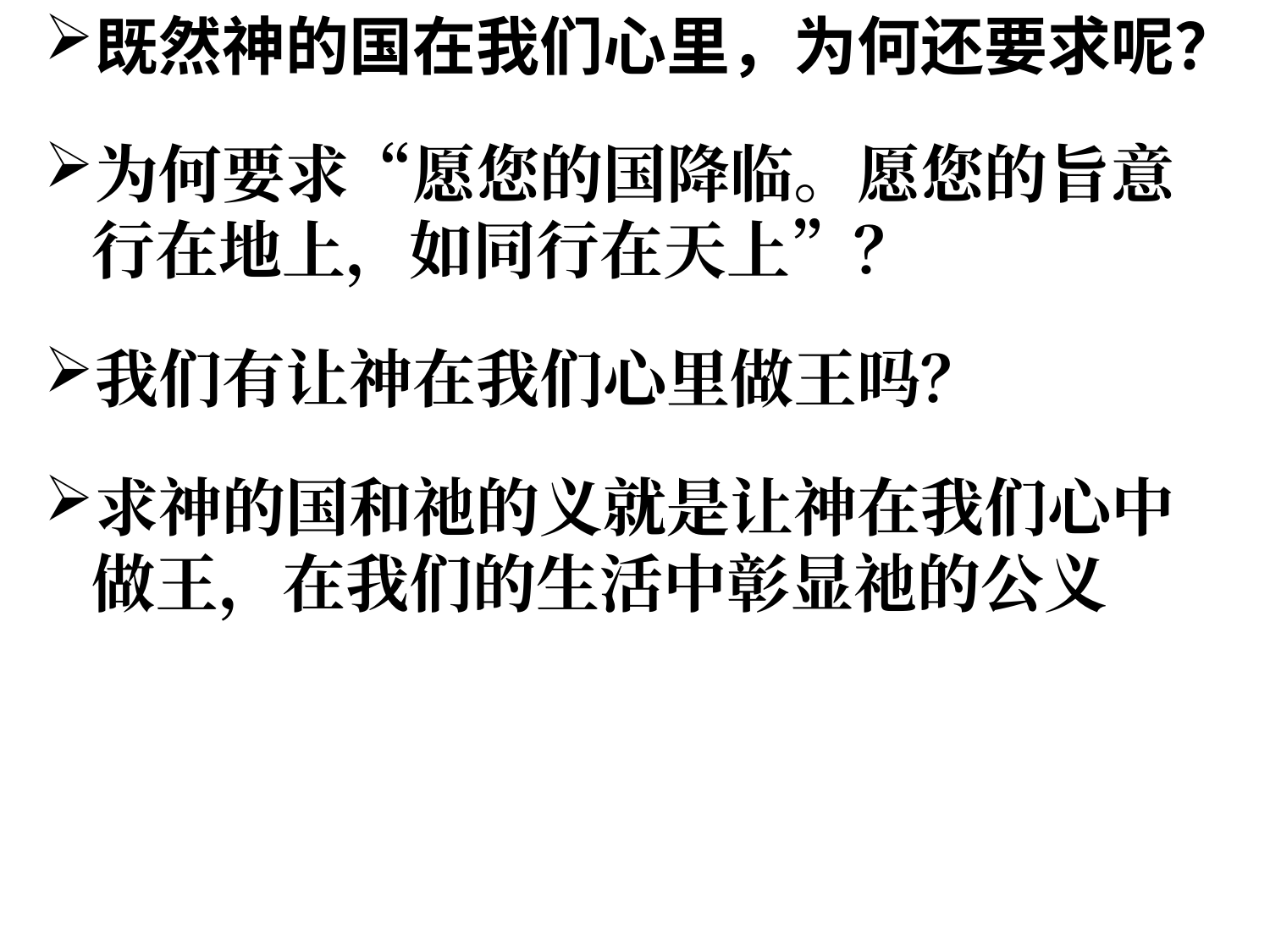

既然神的国在我们心里，为何还要求呢？

为何要求“愿您的国降临。愿您的旨意行在地上，如同行在天上”？

我们有让神在我们心里做王吗？

求神的国和祂的义就是让神在我们心中做王，在我们的生活中彰显祂的公义